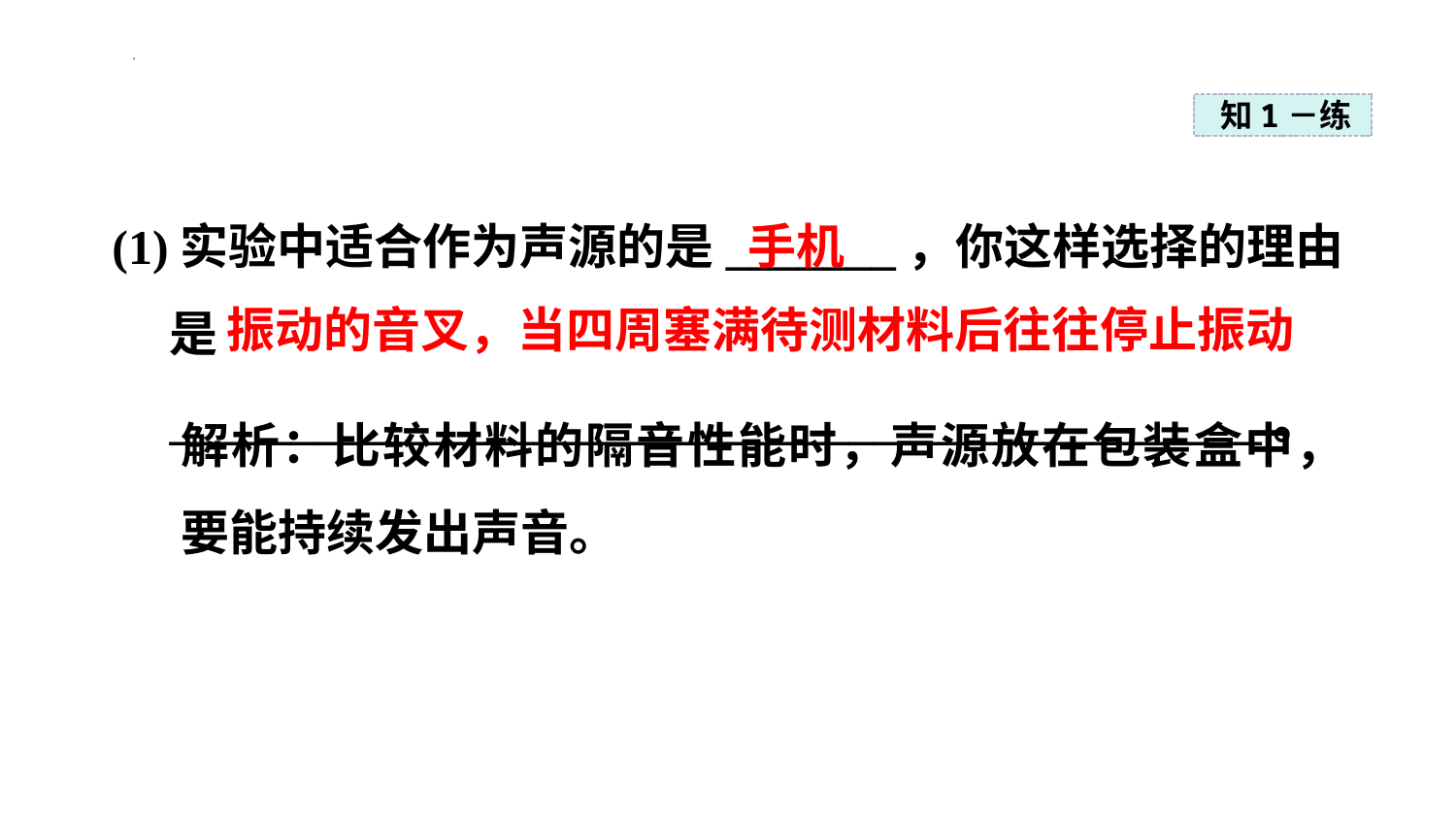

知1－练

(1)实验中适合作为声源的是_______，你这样选择的理由是_____________________________________________。
手机
振动的音叉，当四周塞满待测材料后往往停止振动
解析：比较材料的隔音性能时，声源放在包装盒中，要能持续发出声音。